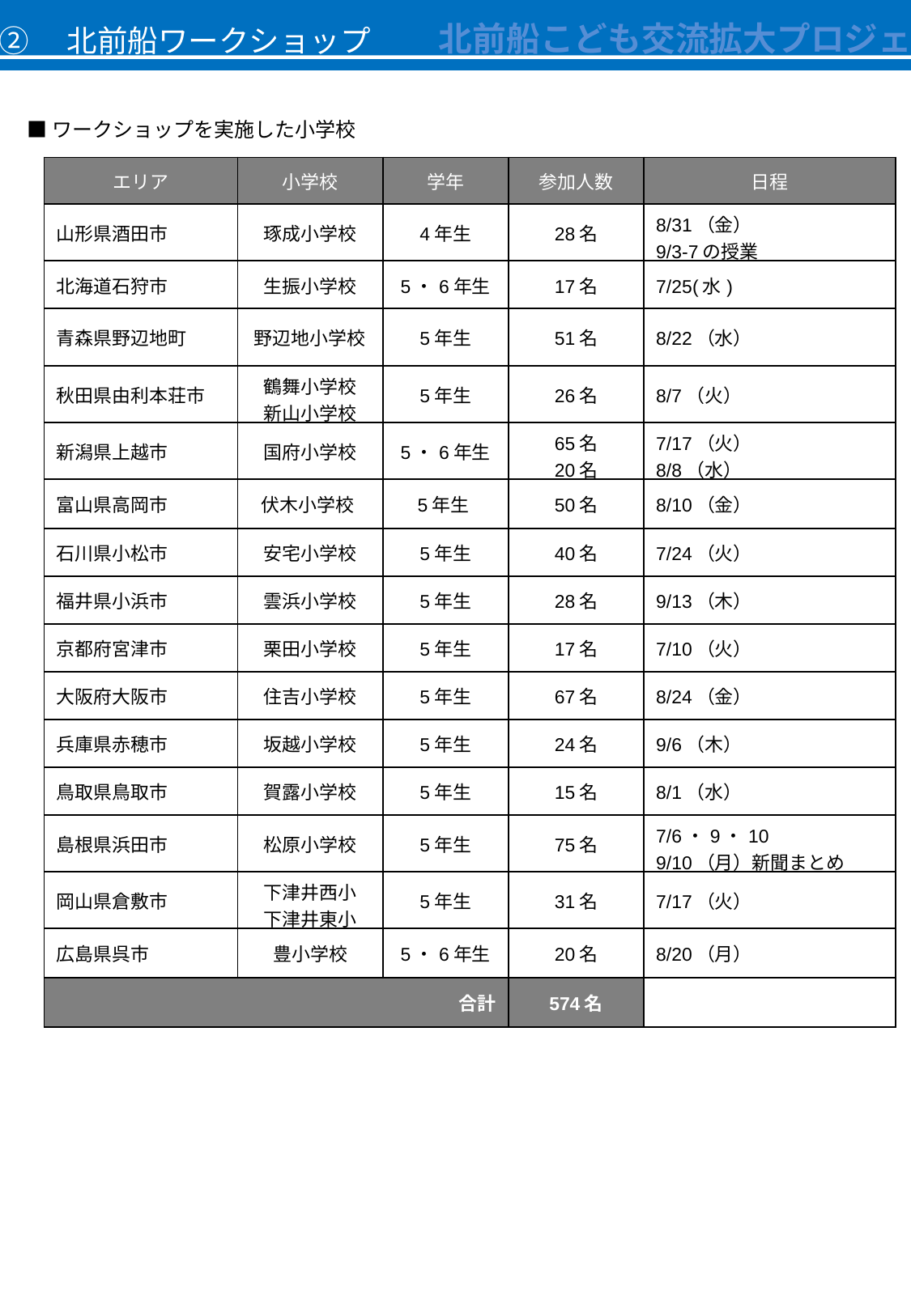

北前船こども交流拡大プロジェクト
②　北前船ワークショップ
■ワークショップを実施した小学校
| エリア | 小学校 | 学年 | 参加人数 | 日程 |
| --- | --- | --- | --- | --- |
| 山形県酒田市 | 琢成小学校 | 4年生 | 28名 | 8/31（金） 9/3-7の授業 |
| 北海道石狩市 | 生振小学校 | 5・6年生 | 17名 | 7/25(水) |
| 青森県野辺地町 | 野辺地小学校 | 5年生 | 51名 | 8/22（水） |
| 秋田県由利本荘市 | 鶴舞小学校 新山小学校 | 5年生 | 26名 | 8/7（火） |
| 新潟県上越市 | 国府小学校 | 5・6年生 | 65名 20名 | 7/17（火） 8/8（水） |
| 富山県高岡市 | 伏木小学校 | 5年生 | 50名 | 8/10（金） |
| 石川県小松市 | 安宅小学校 | 5年生 | 40名 | 7/24（火） |
| 福井県小浜市 | 雲浜小学校 | 5年生 | 28名 | 9/13（木） |
| 京都府宮津市 | 栗田小学校 | 5年生 | 17名 | 7/10（火） |
| 大阪府大阪市 | 住吉小学校 | 5年生 | 67名 | 8/24（金） |
| 兵庫県赤穂市 | 坂越小学校 | 5年生 | 24名 | 9/6（木） |
| 鳥取県鳥取市 | 賀露小学校 | 5年生 | 15名 | 8/1（水） |
| 島根県浜田市 | 松原小学校 | 5年生 | 75名 | 7/6・9・10 9/10（月）新聞まとめ |
| 岡山県倉敷市 | 下津井西小 下津井東小 | 5年生 | 31名 | 7/17（火） |
| 広島県呉市 | 豊小学校 | 5・6年生 | 20名 | 8/20（月） |
| 合計 |  |  | 574名 |  |